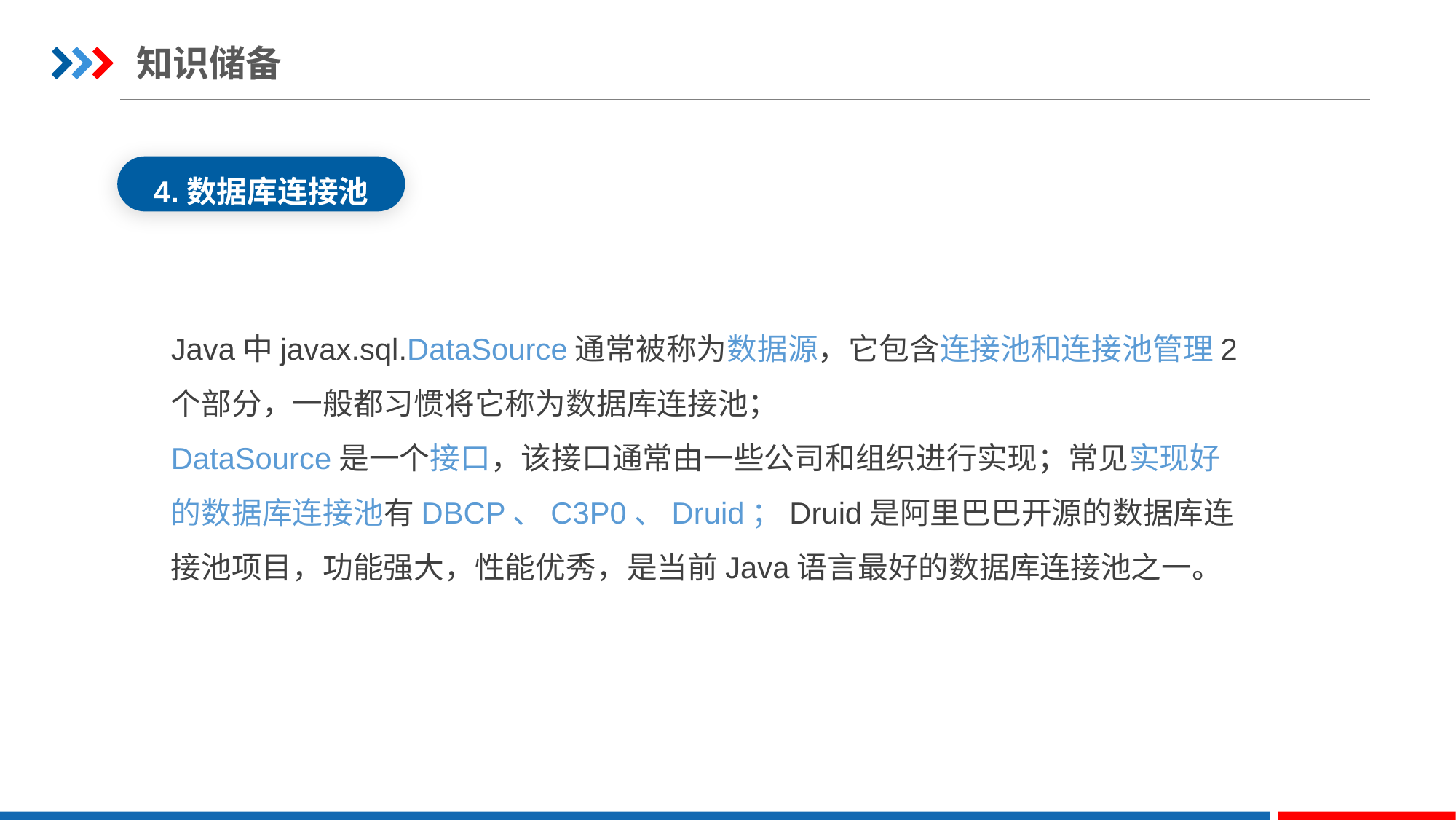

知识储备
4.数据库连接池

Java中javax.sql.DataSource通常被称为数据源，它包含连接池和连接池管理2个部分，一般都习惯将它称为数据库连接池；
DataSource是一个接口，该接口通常由一些公司和组织进行实现；常见实现好的数据库连接池有DBCP、C3P0、Druid；Druid是阿里巴巴开源的数据库连接池项目，功能强大，性能优秀，是当前Java语言最好的数据库连接池之一。